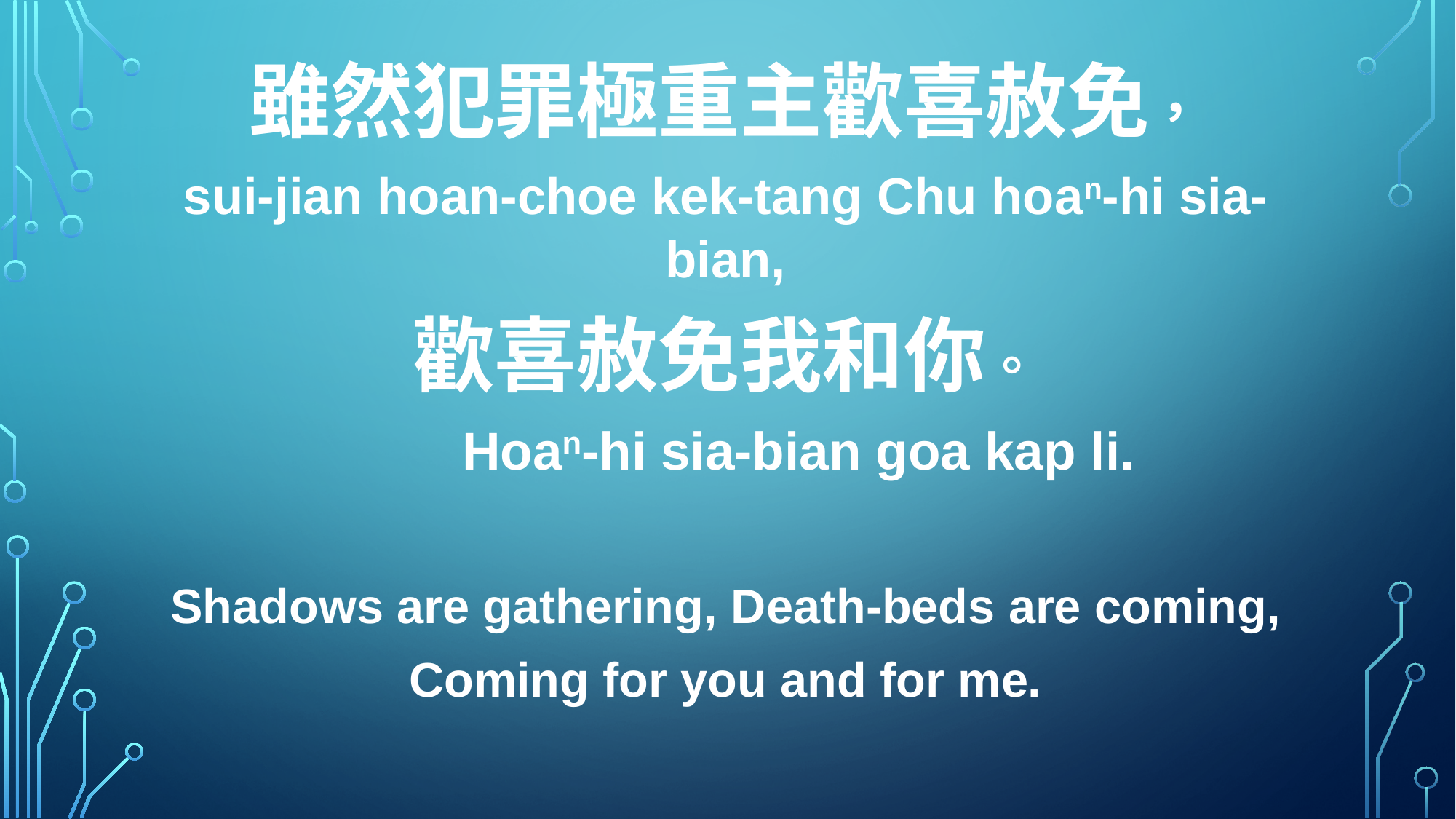

雖然犯罪極重主歡喜赦免，
sui-jian hoan-choe kek-tang Chu hoan-hi sia-bian,
歡喜赦免我和你。
                    Hoan-hi sia-bian goa kap li.

Shadows are gathering, Death-beds are coming,
Coming for you and for me.